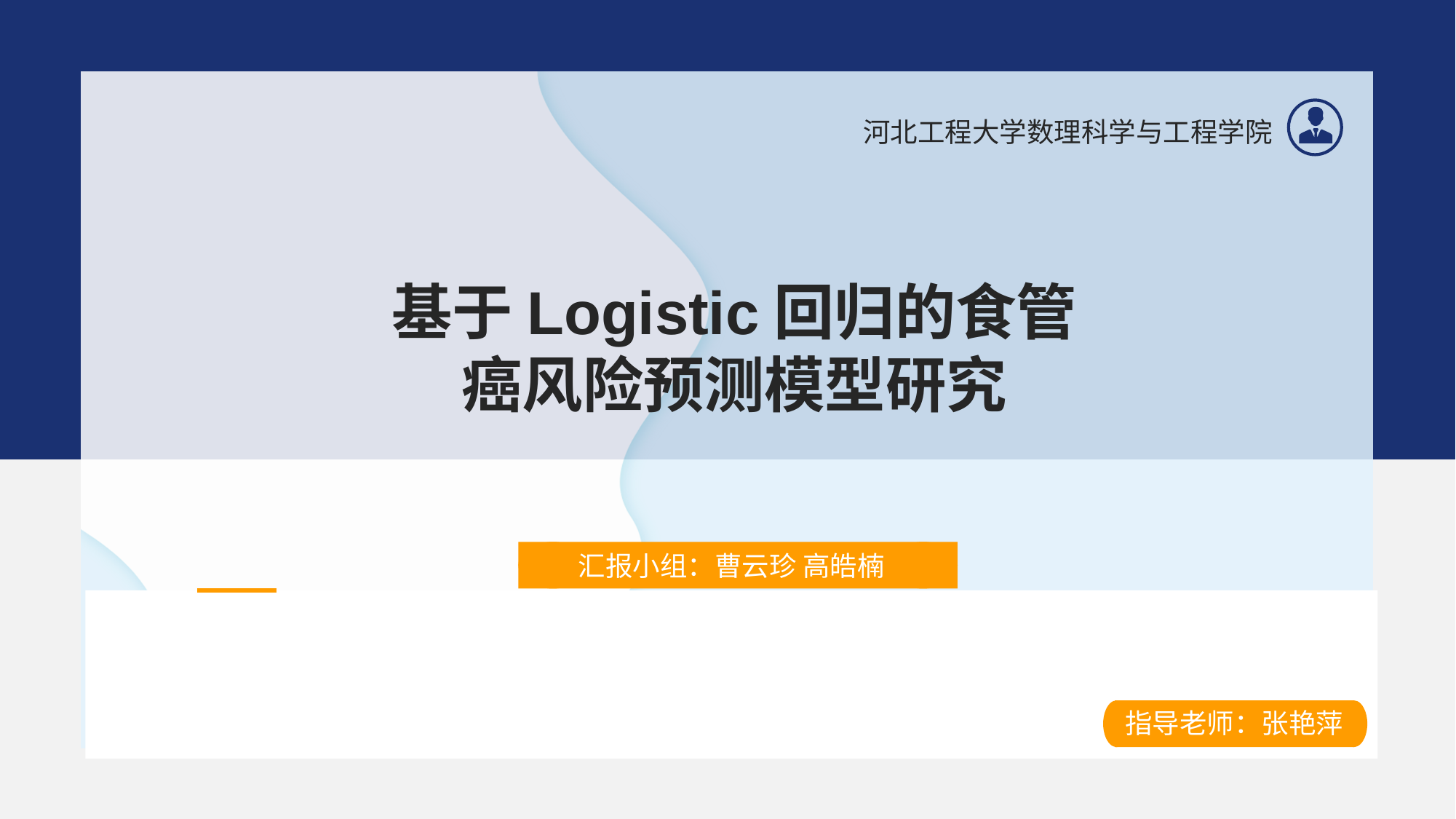

河北工程大学数理科学与工程学院

基于Logistic回归的食管癌风险预测模型研究

汇报小组：曹云珍 高皓楠
·

指导老师：张艳萍